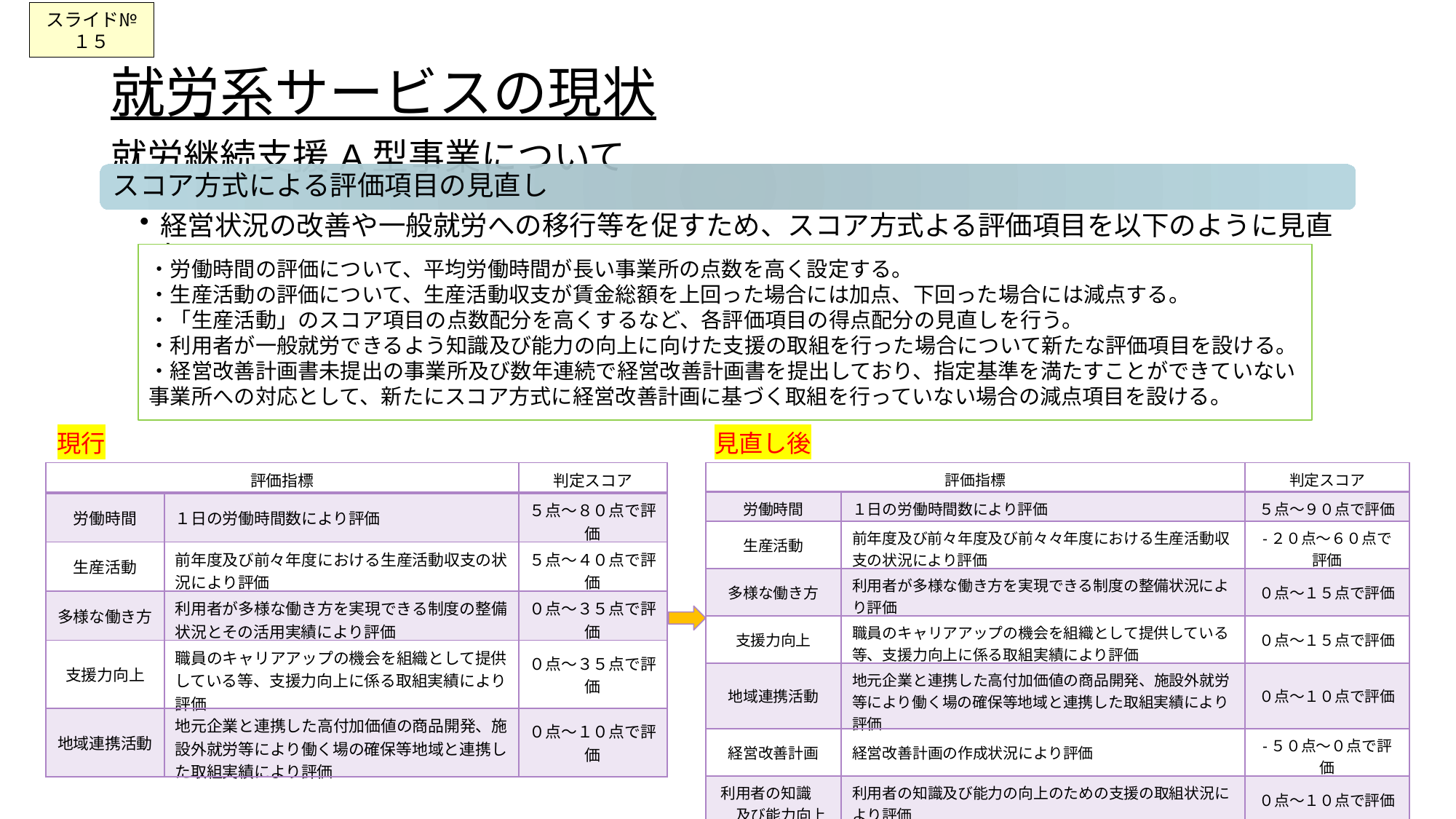

スライド№１５
# 就労系サービスの現状 就労継続支援A型事業について
スコア方式による評価項目の見直し
経営状況の改善や一般就労への移行等を促すため、スコア方式よる評価項目を以下のように見直し。
・労働時間の評価について、平均労働時間が長い事業所の点数を高く設定する。
・生産活動の評価について、生産活動収支が賃金総額を上回った場合には加点、下回った場合には減点する。
・「生産活動」のスコア項目の点数配分を高くするなど、各評価項目の得点配分の見直しを行う。
・利用者が一般就労できるよう知識及び能力の向上に向けた支援の取組を行った場合について新たな評価項目を設ける。
・経営改善計画書未提出の事業所及び数年連続で経営改善計画書を提出しており、指定基準を満たすことができていない事業所への対応として、新たにスコア方式に経営改善計画に基づく取組を行っていない場合の減点項目を設ける。
現行
見直し後
| 評価指標 |  | 判定スコア |
| --- | --- | --- |
| 労働時間 | １日の労働時間数により評価 | ５点～８０点で評価 |
| 生産活動 | 前年度及び前々年度における生産活動収支の状況により評価 | ５点～４０点で評価 |
| 多様な働き方 | 利用者が多様な働き方を実現できる制度の整備状況とその活用実績により評価 | ０点～３５点で評価 |
| 支援力向上 | 職員のキャリアアップの機会を組織として提供している等、支援力向上に係る取組実績により評価 | ０点～３５点で評価 |
| 地域連携活動 | 地元企業と連携した高付加価値の商品開発、施設外就労等により働く場の確保等地域と連携した取組実績により評価 | ０点～１０点で評価 |
| 評価指標 |  | 判定スコア |
| --- | --- | --- |
| 労働時間 | １日の労働時間数により評価 | ５点～９０点で評価 |
| 生産活動 | 前年度及び前々年度及び前々々年度における生産活動収支の状況により評価 | -２０点～６０点で評価 |
| 多様な働き方 | 利用者が多様な働き方を実現できる制度の整備状況により評価 | ０点～１５点で評価 |
| 支援力向上 | 職員のキャリアアップの機会を組織として提供している等、支援力向上に係る取組実績により評価 | ０点～１５点で評価 |
| 地域連携活動 | 地元企業と連携した高付加価値の商品開発、施設外就労等により働く場の確保等地域と連携した取組実績により評価 | ０点～１０点で評価 |
| 経営改善計画 | 経営改善計画の作成状況により評価 | -５０点～０点で評価 |
| 利用者の知識　　及び能力向上 | 利用者の知識及び能力の向上のための支援の取組状況により評価 | ０点～１０点で評価 |